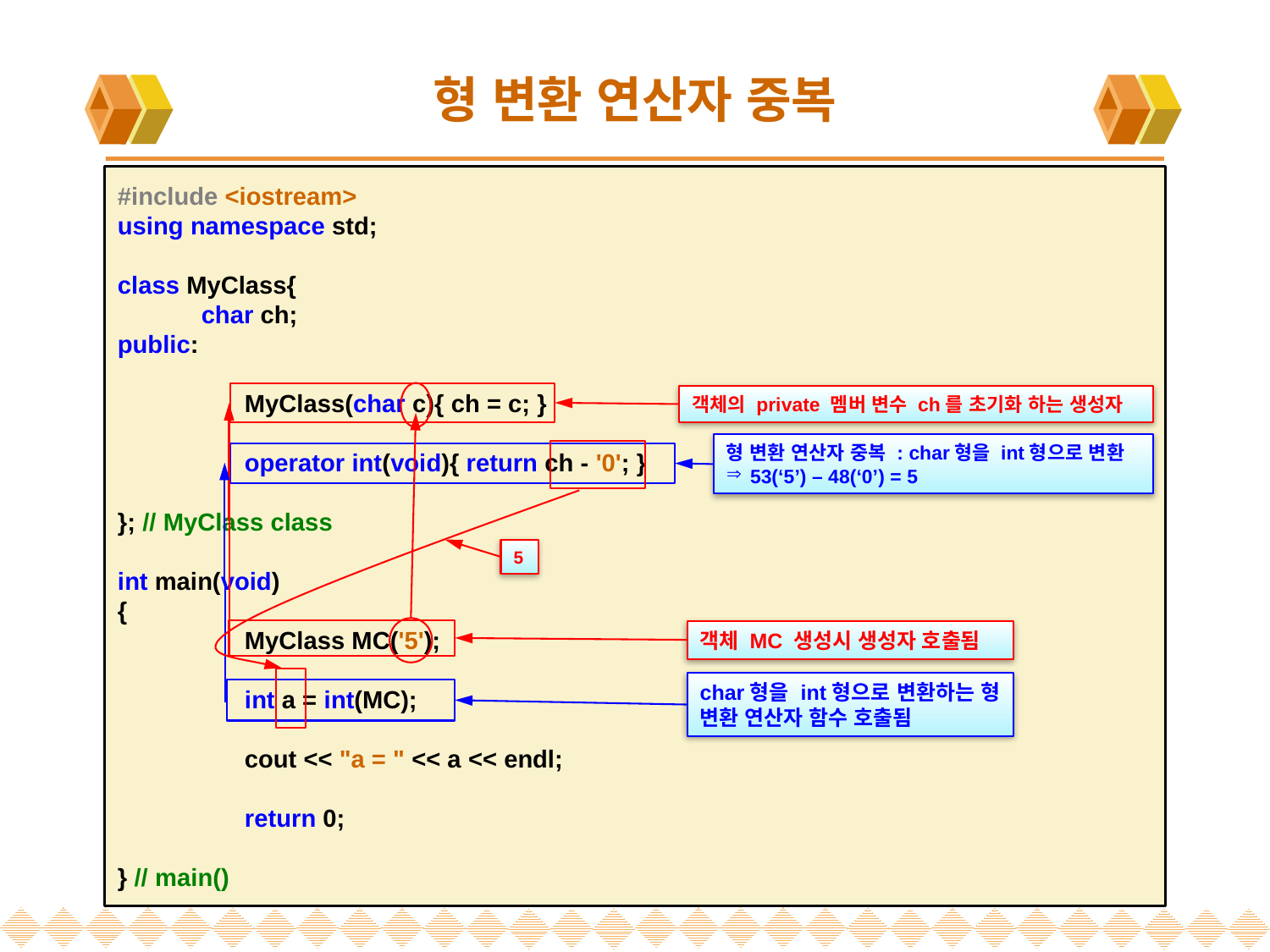

# 형 변환 연산자 중복
#include <iostream>
using namespace std;

class MyClass{
            char ch;
public:

	MyClass(char c){ ch = c; }

	operator int(void){ return ch - '0'; }

}; // MyClass class

int main(void)
{
	MyClass MC('5');

	int a = int(MC);

	cout << "a = " << a << endl;

	return 0;

} // main()

객체의 private 멤버 변수 ch를 초기화 하는 생성자
형 변환 연산자 중복 : char형을 int형으로 변환
53(‘5’) – 48(‘0’) = 5

5

객체 MC 생성시 생성자 호출됨

char형을 int형으로 변환하는 형 변환 연산자 함수 호출됨